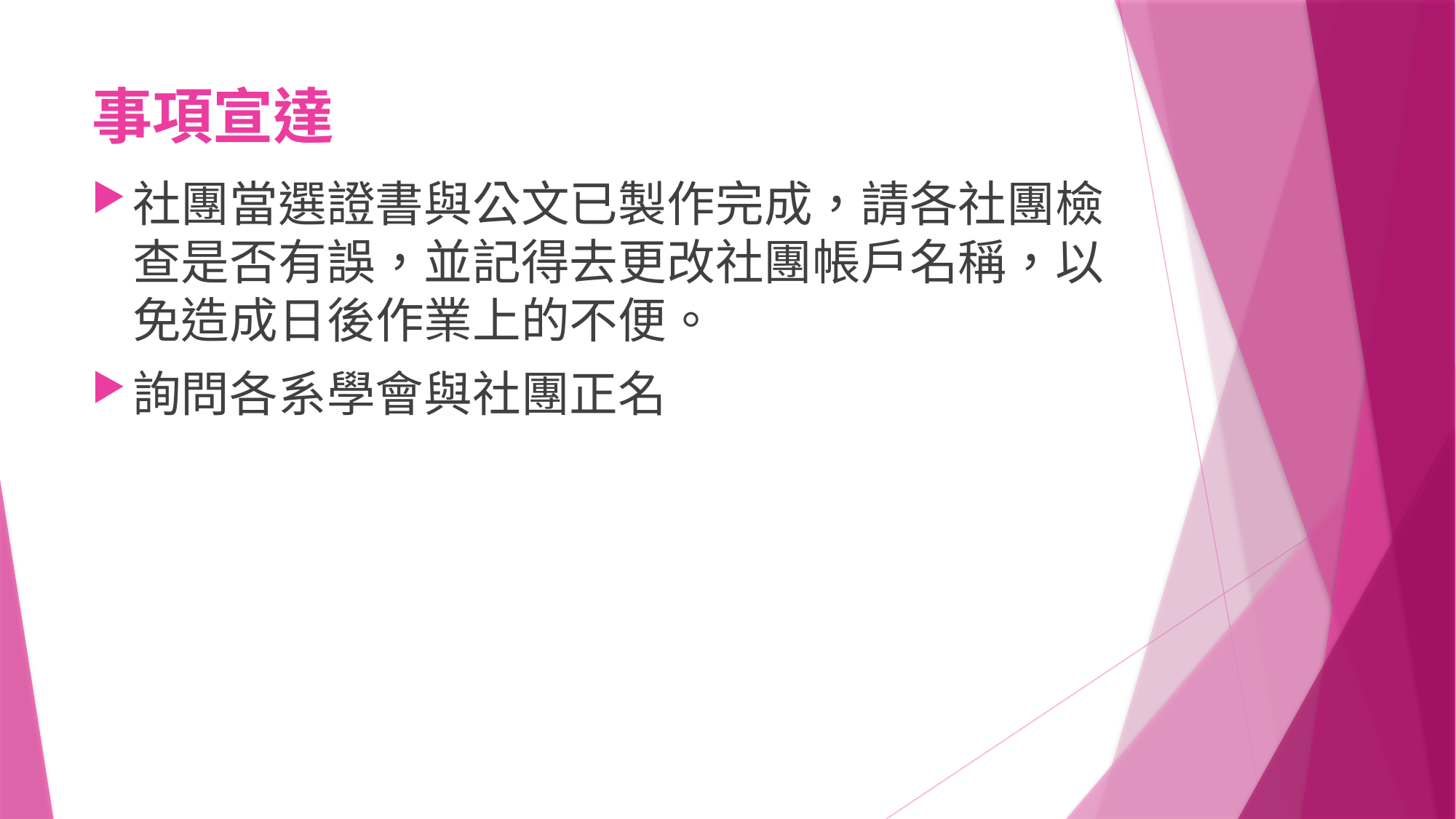

# 事項宣達
社團當選證書與公文已製作完成，請各社團檢查是否有誤，並記得去更改社團帳戶名稱，以免造成日後作業上的不便。
詢問各系學會與社團正名